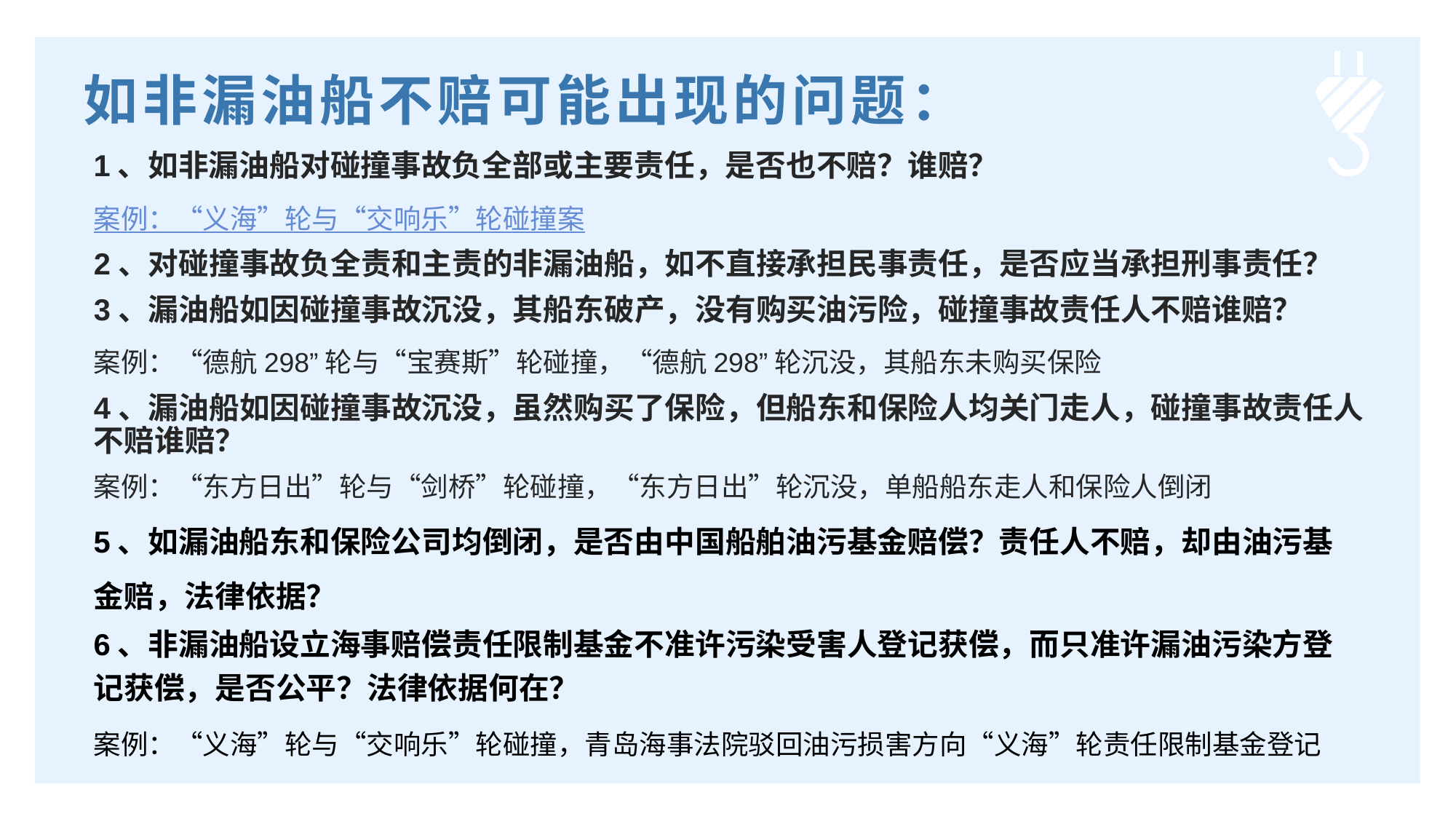

如非漏油船不赔可能出现的问题：
1、如非漏油船对碰撞事故负全部或主要责任，是否也不赔？谁赔？
案例：“义海”轮与“交响乐”轮碰撞案
2、对碰撞事故负全责和主责的非漏油船，如不直接承担民事责任，是否应当承担刑事责任？
3、漏油船如因碰撞事故沉没，其船东破产，没有购买油污险，碰撞事故责任人不赔谁赔？
案例：“德航298”轮与“宝赛斯”轮碰撞，“德航298”轮沉没，其船东未购买保险
4、漏油船如因碰撞事故沉没，虽然购买了保险，但船东和保险人均关门走人，碰撞事故责任人不赔谁赔？
案例：“东方日出”轮与“剑桥”轮碰撞，“东方日出”轮沉没，单船船东走人和保险人倒闭
5、如漏油船东和保险公司均倒闭，是否由中国船舶油污基金赔偿？责任人不赔，却由油污基金赔，法律依据？

6、非漏油船设立海事赔偿责任限制基金不准许污染受害人登记获偿，而只准许漏油污染方登记获偿，是否公平？法律依据何在？
案例：“义海”轮与“交响乐”轮碰撞，青岛海事法院驳回油污损害方向“义海”轮责任限制基金登记